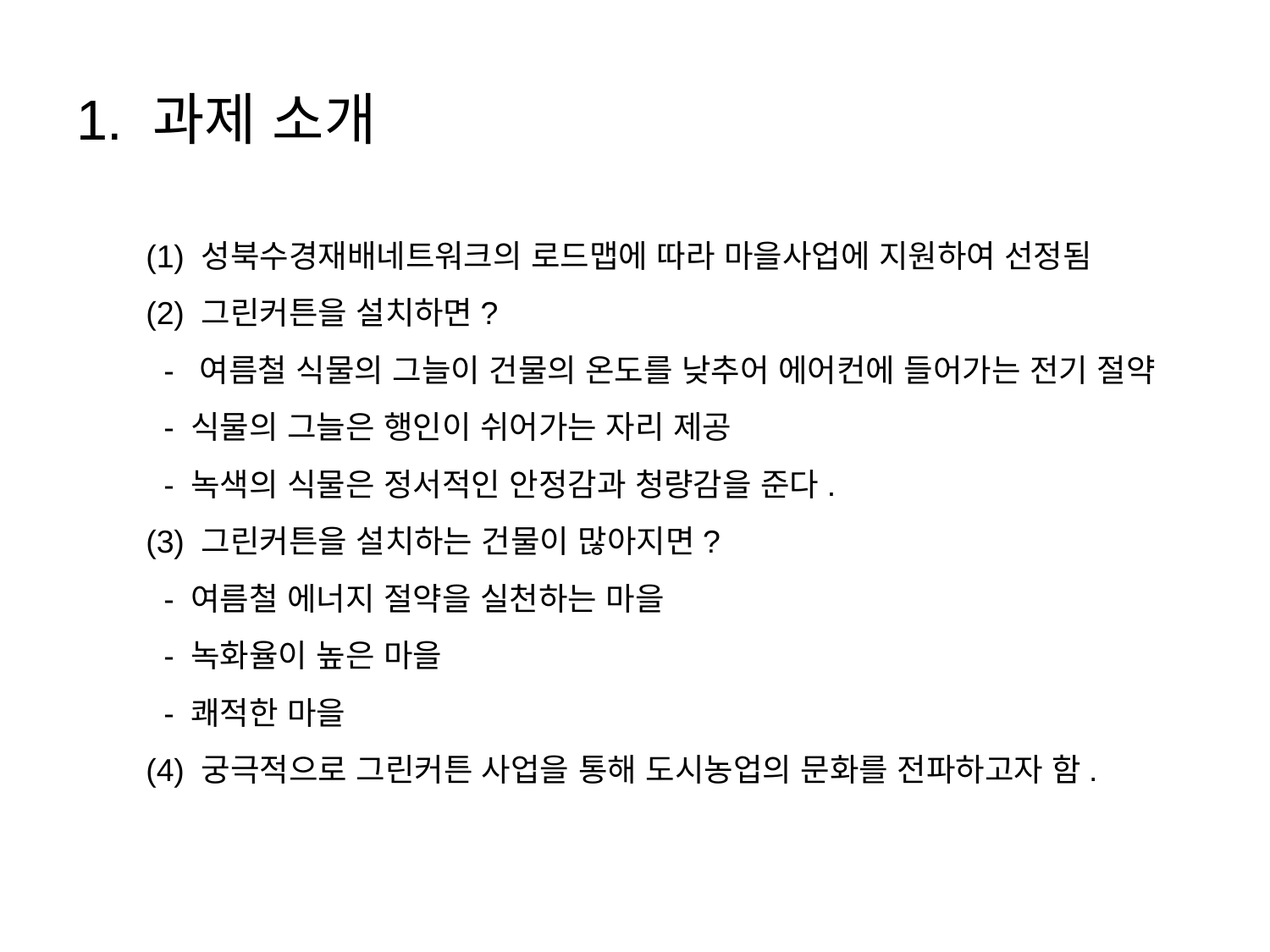

# 1. 과제 소개
(1) 성북수경재배네트워크의 로드맵에 따라 마을사업에 지원하여 선정됨
(2) 그린커튼을 설치하면?
  -  여름철 식물의 그늘이 건물의 온도를 낮추어 에어컨에 들어가는 전기 절약
  - 식물의 그늘은 행인이 쉬어가는 자리 제공
  - 녹색의 식물은 정서적인 안정감과 청량감을 준다.
(3) 그린커튼을 설치하는 건물이 많아지면?
  - 여름철 에너지 절약을 실천하는 마을
  - 녹화율이 높은 마을
  - 쾌적한 마을
(4) 궁극적으로 그린커튼 사업을 통해 도시농업의 문화를 전파하고자 함.